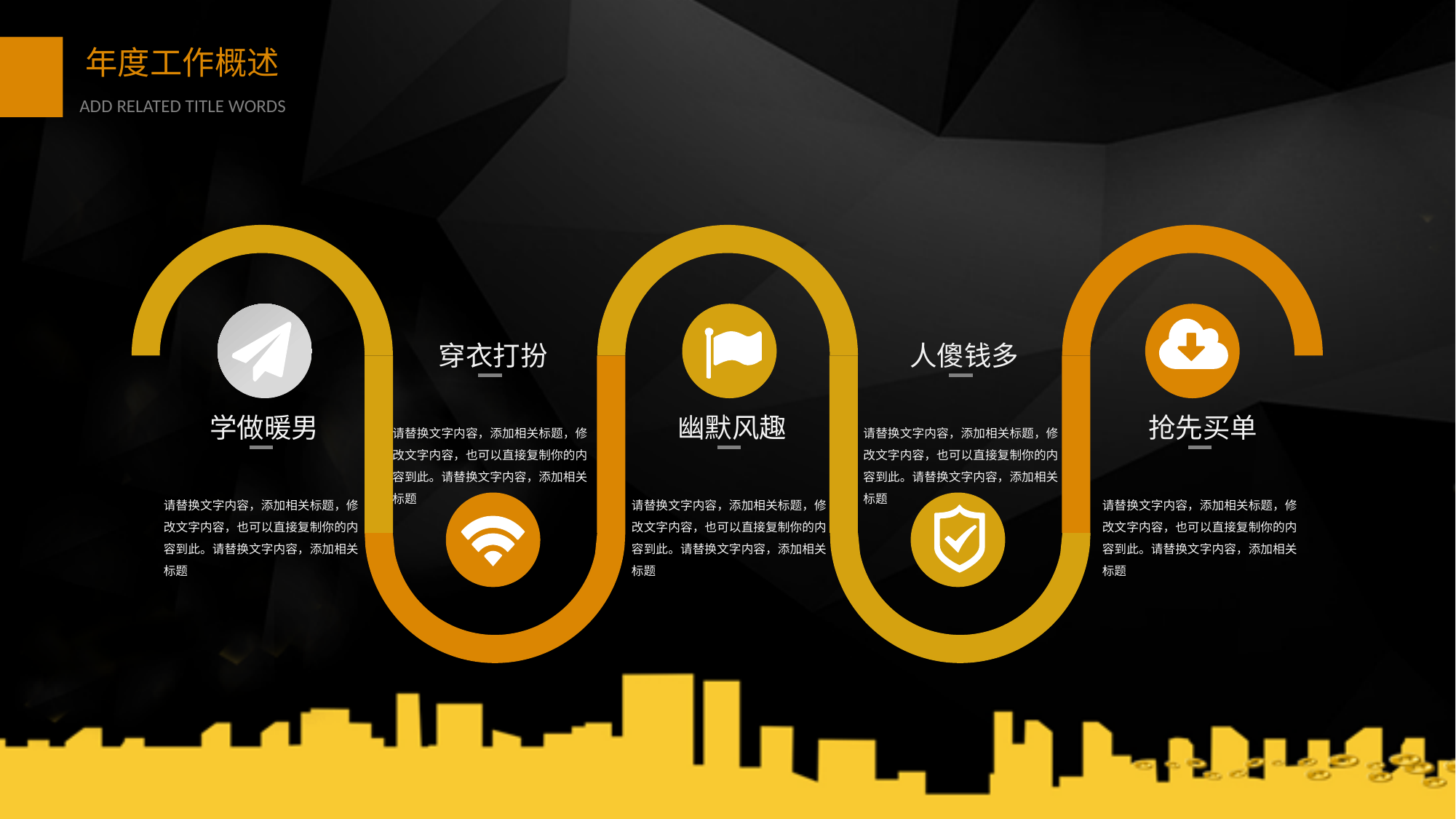

穿衣打扮
人傻钱多

学做暖男
幽默风趣
抢先买单
请替换文字内容，添加相关标题，修改文字内容，也可以直接复制你的内容到此。请替换文字内容，添加相关标题
请替换文字内容，添加相关标题，修改文字内容，也可以直接复制你的内容到此。请替换文字内容，添加相关标题
请替换文字内容，添加相关标题，修改文字内容，也可以直接复制你的内容到此。请替换文字内容，添加相关标题
请替换文字内容，添加相关标题，修改文字内容，也可以直接复制你的内容到此。请替换文字内容，添加相关标题
请替换文字内容，添加相关标题，修改文字内容，也可以直接复制你的内容到此。请替换文字内容，添加相关标题